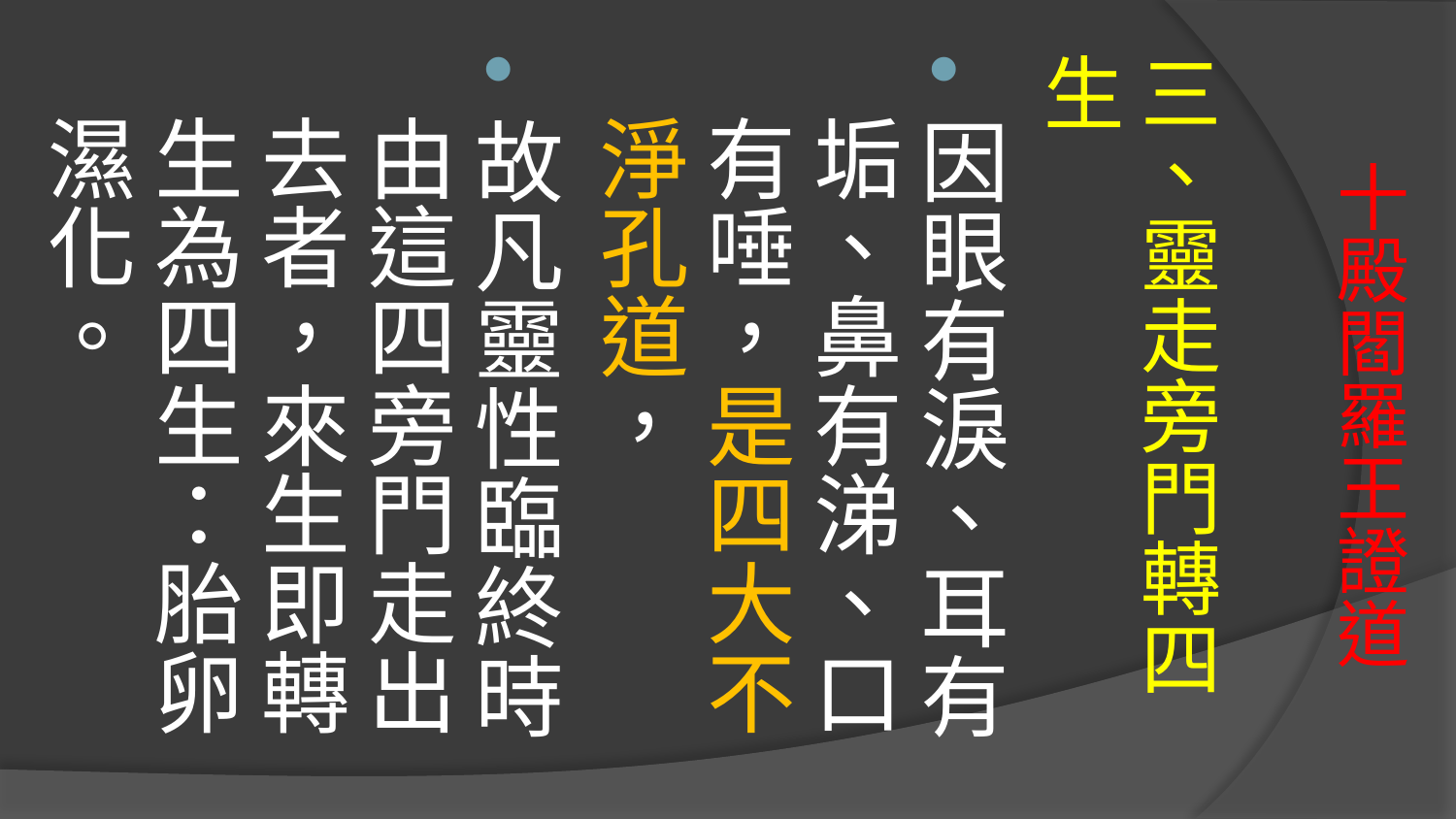

三、靈走旁門轉四生
因眼有淚、耳有垢、鼻有涕、口有唾，是四大不淨孔道，
故凡靈性臨終時由這四旁門走出去者，來生即轉生為四生：胎卵濕化。
# 十殿閻羅王證道